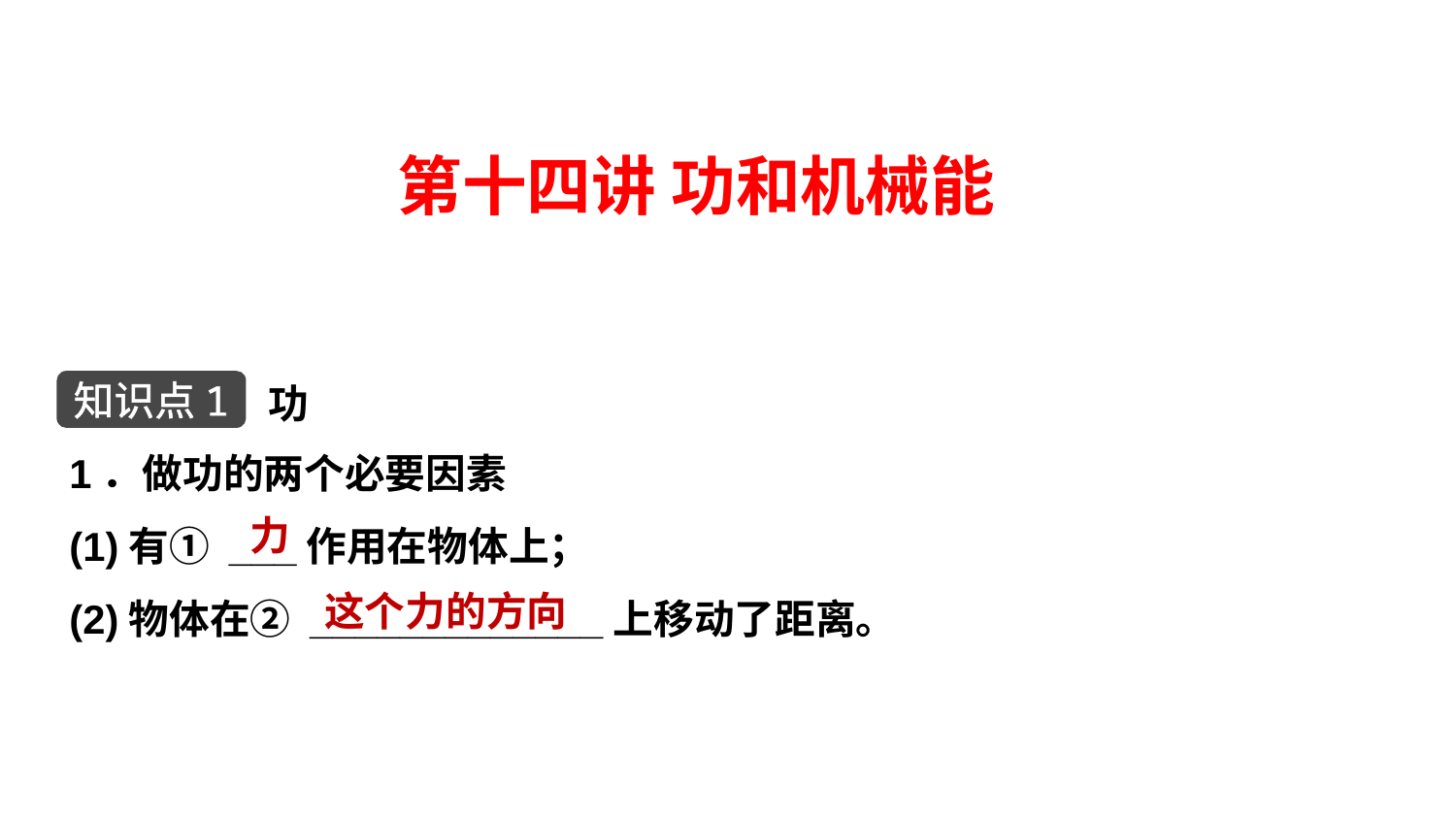

第十四讲 功和机械能
功
知识点1
1．做功的两个必要因素
(1)有① ___作用在物体上；
(2)物体在② _____________上移动了距离。
力
这个力的方向